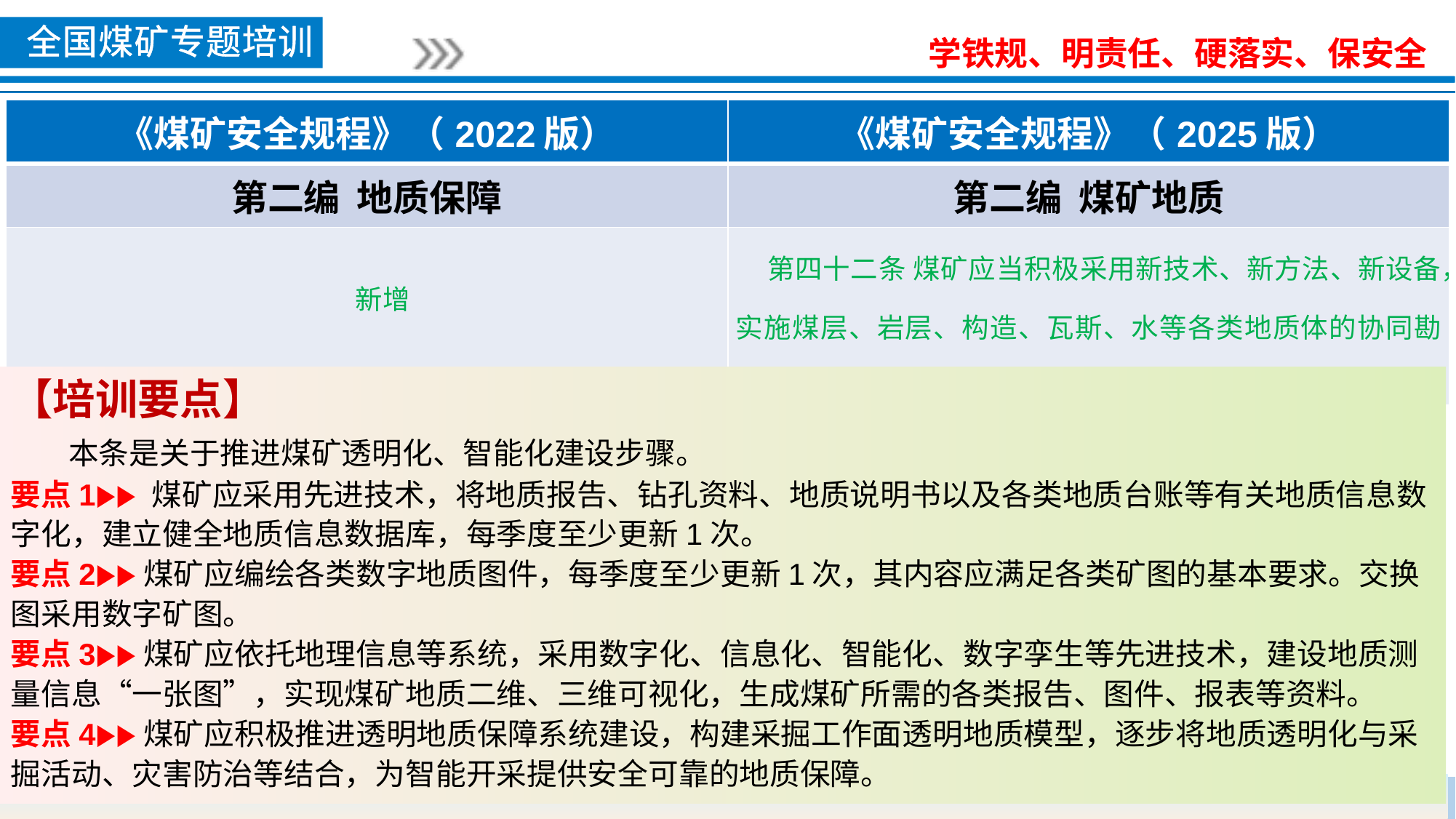

| 《煤矿安全规程》（2022版） | 《煤矿安全规程》（2025版） |
| --- | --- |
| 第二编 地质保障 | 第二编 煤矿地质 |
| 新增 | 第四十二条 煤矿应当积极采用新技术、新方法、新设备，实施煤层、岩层、构造、瓦斯、水等各类地质体的协同勘查，逐步实现地质工作透明化、智能化。 |
【培训要点】
      本条是关于推进煤矿透明化、智能化建设步骤。
要点1▶▶ 煤矿应采用先进技术，将地质报告、钻孔资料、地质说明书以及各类地质台账等有关地质信息数字化，建立健全地质信息数据库，每季度至少更新1次。
要点2▶▶煤矿应编绘各类数字地质图件，每季度至少更新1次，其内容应满足各类矿图的基本要求。交换图采用数字矿图。
要点3▶▶煤矿应依托地理信息等系统，采用数字化、信息化、智能化、数字孪生等先进技术，建设地质测量信息“一张图”，实现煤矿地质二维、三维可视化，生成煤矿所需的各类报告、图件、报表等资料。
要点4▶▶煤矿应积极推进透明地质保障系统建设，构建采掘工作面透明地质模型，逐步将地质透明化与采掘活动、灾害防治等结合，为智能开采提供安全可靠的地质保障。